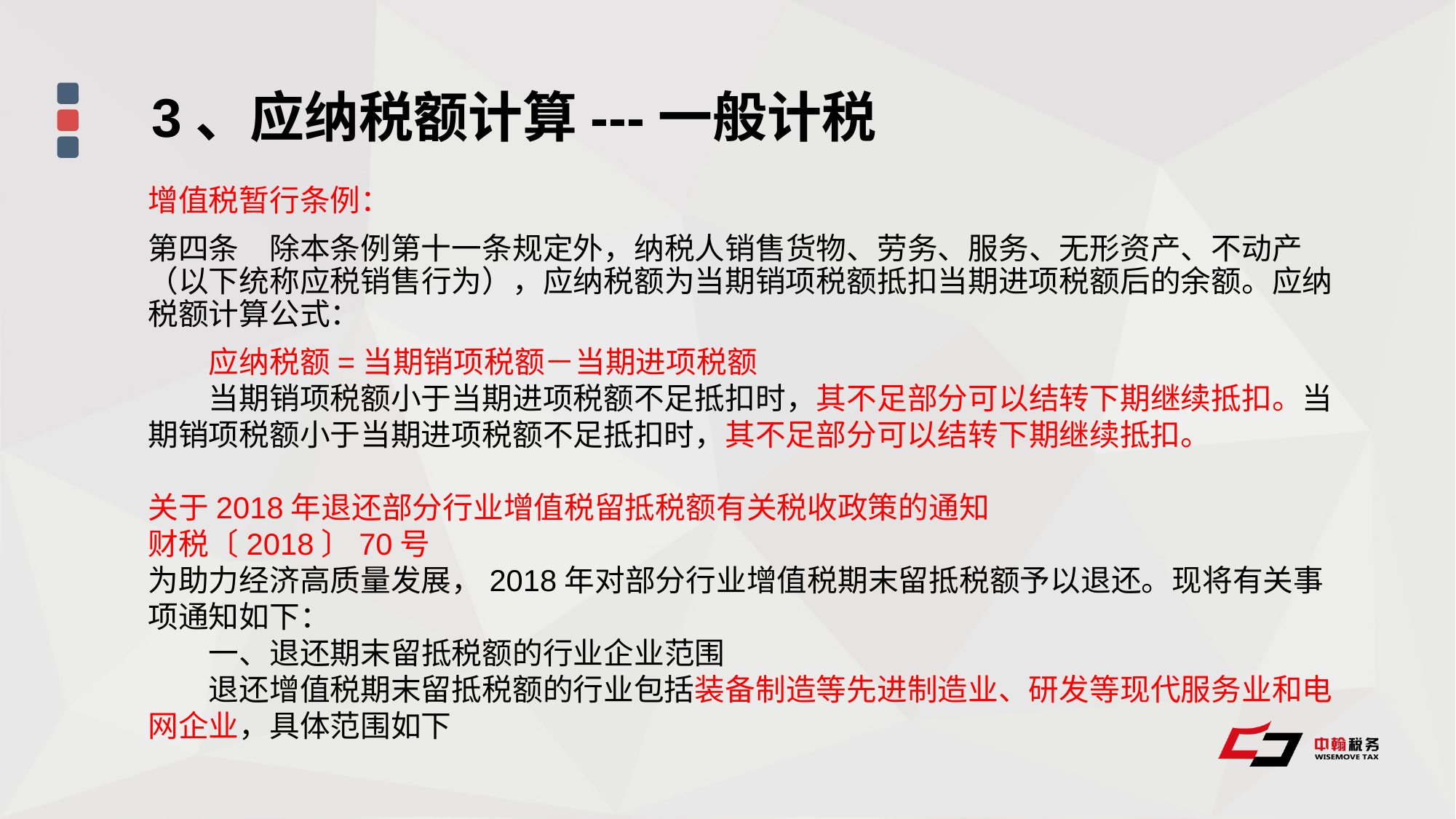

3、应纳税额计算---一般计税
增值税暂行条例：
第四条　除本条例第十一条规定外，纳税人销售货物、劳务、服务、无形资产、不动产（以下统称应税销售行为），应纳税额为当期销项税额抵扣当期进项税额后的余额。应纳税额计算公式：
　　应纳税额=当期销项税额－当期进项税额
　　当期销项税额小于当期进项税额不足抵扣时，其不足部分可以结转下期继续抵扣。当期销项税额小于当期进项税额不足抵扣时，其不足部分可以结转下期继续抵扣。

关于2018年退还部分行业增值税留抵税额有关税收政策的通知
财税〔2018〕70号
为助力经济高质量发展，2018年对部分行业增值税期末留抵税额予以退还。现将有关事项通知如下：
　　一、退还期末留抵税额的行业企业范围
　　退还增值税期末留抵税额的行业包括装备制造等先进制造业、研发等现代服务业和电网企业，具体范围如下